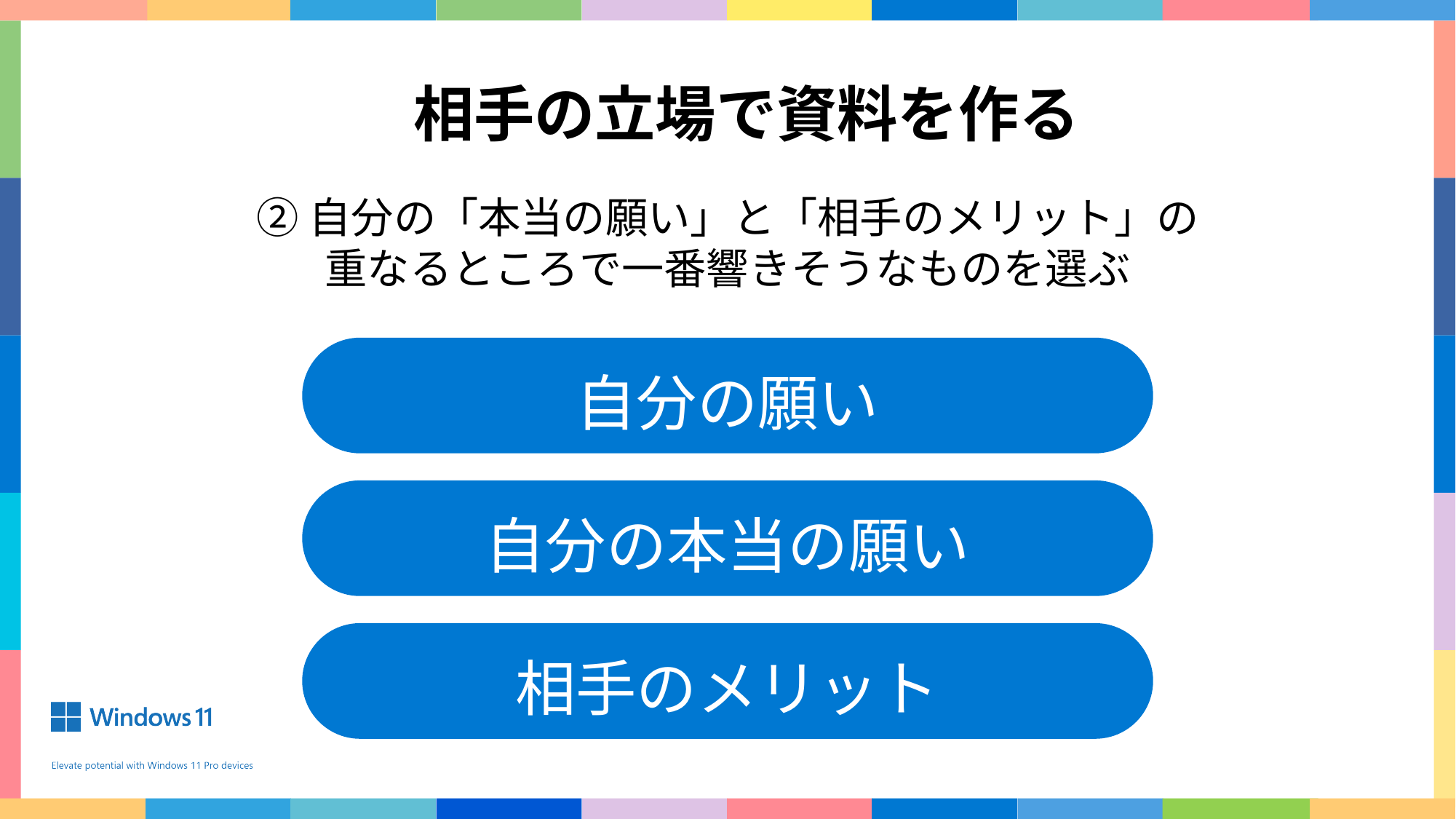

相手の立場で資料を作る
②自分の「本当の願い」と「相手のメリット」の
重なるところで一番響きそうなものを選ぶ
自分の願い
自分の本当の願い
相手のメリット